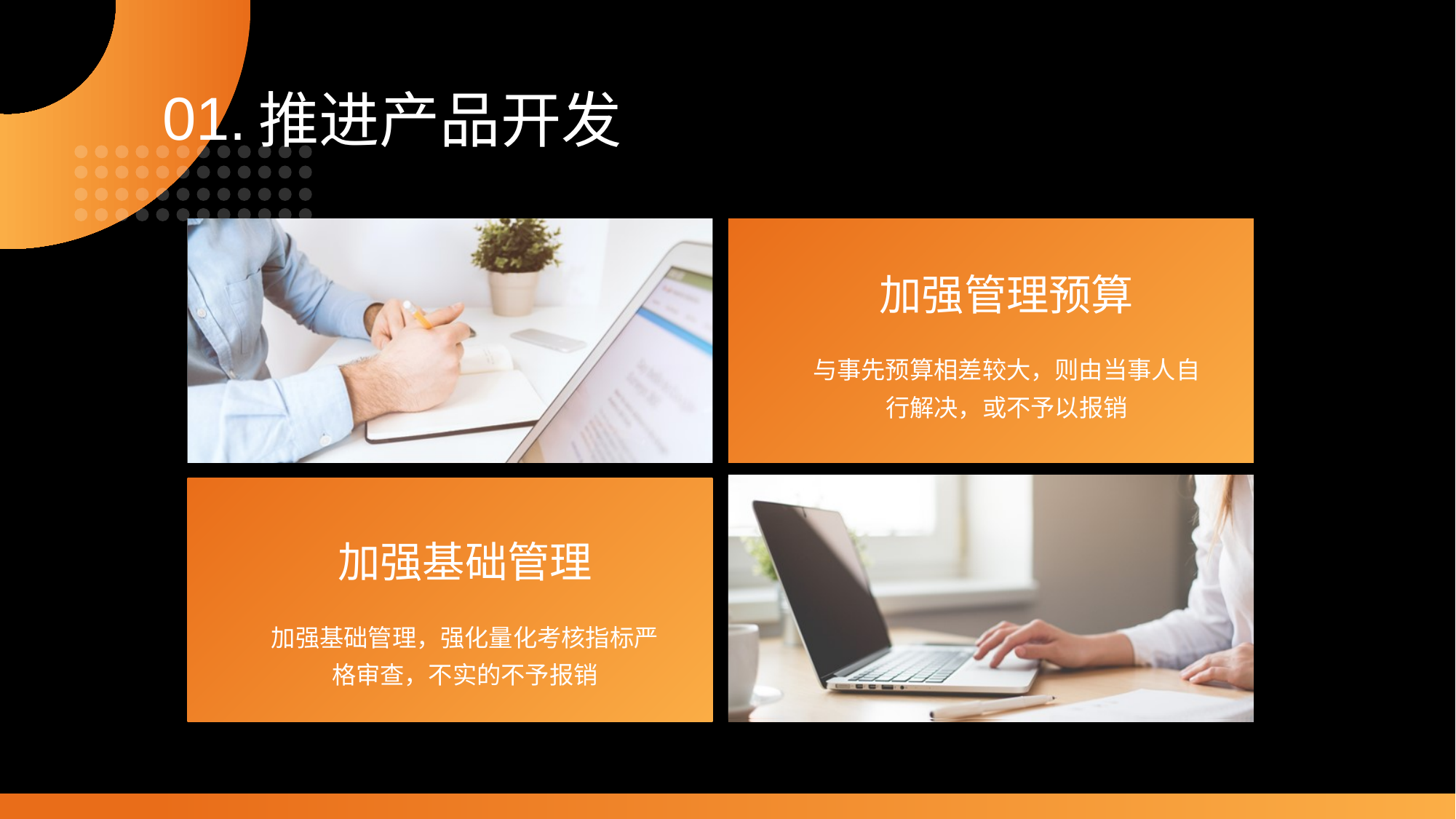

01.
推进产品开发

加强管理预算
与事先预算相差较大，则由当事人自行解决，或不予以报销

加强基础管理
加强基础管理，强化量化考核指标严格审查，不实的不予报销